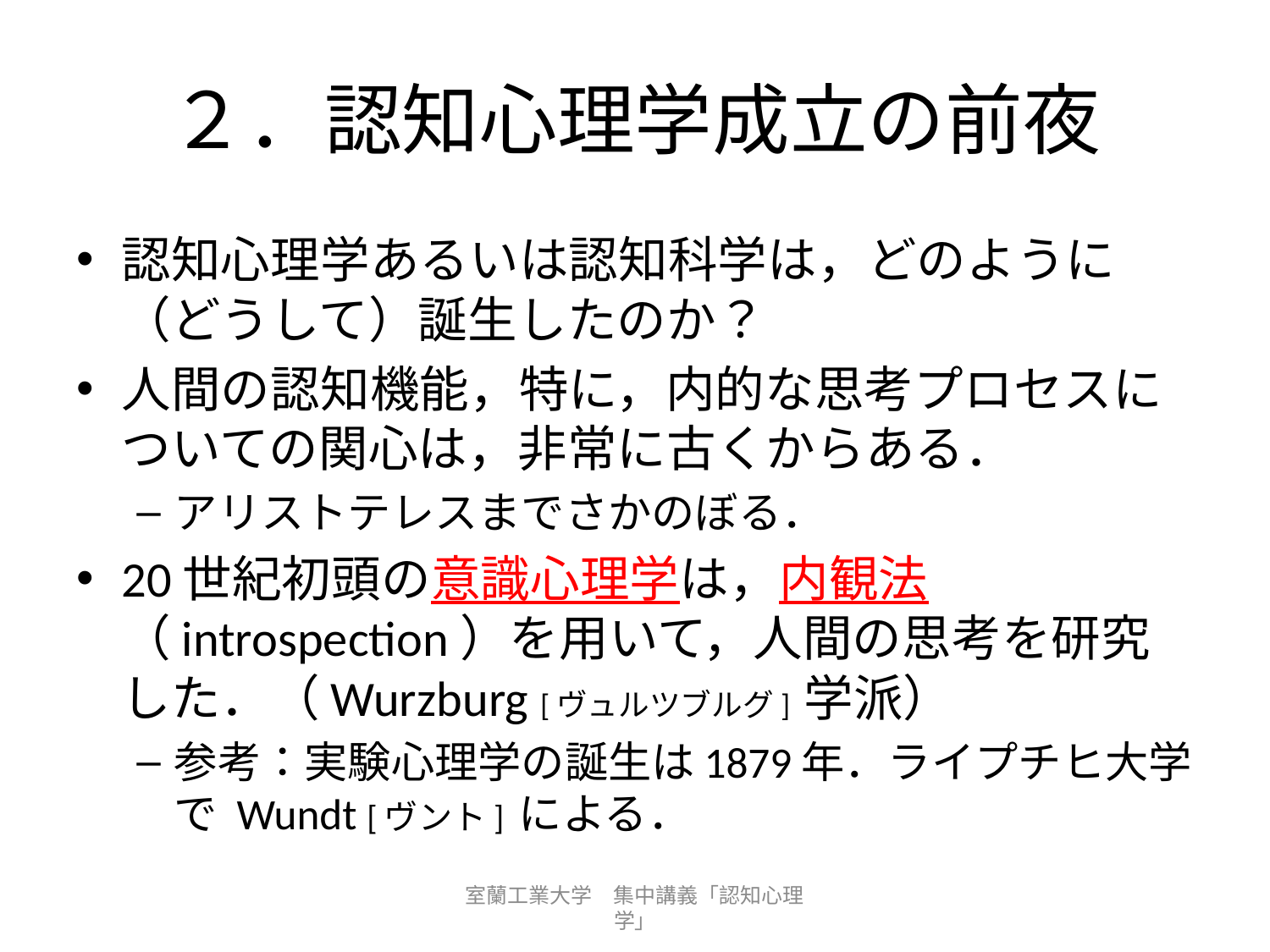

# ２．認知心理学成立の前夜
認知心理学あるいは認知科学は，どのように（どうして）誕生したのか？
人間の認知機能，特に，内的な思考プロセスについての関心は，非常に古くからある．
アリストテレスまでさかのぼる．
20世紀初頭の意識心理学は，内観法（introspection）を用いて，人間の思考を研究した．（Wurzburg [ヴュルツブルグ] 学派）
参考：実験心理学の誕生は1879年．ライプチヒ大学で Wundt [ヴント] による．
室蘭工業大学　集中講義「認知心理学」